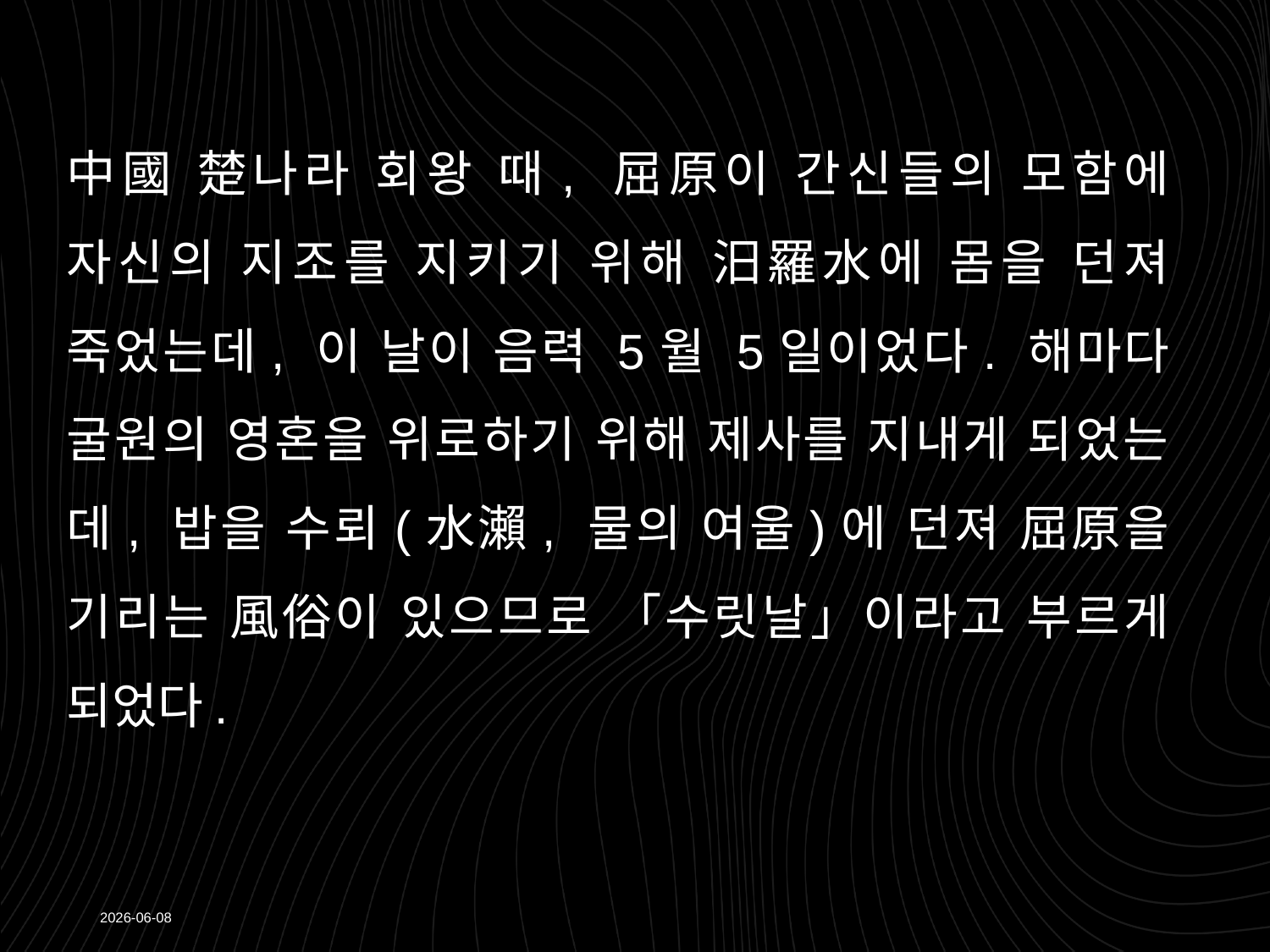

中國 楚나라 회왕 때, 屈原이 간신들의 모함에 자신의 지조를 지키기 위해 汨羅水에 몸을 던져 죽었는데, 이 날이 음력 5월 5일이었다. 해마다 굴원의 영혼을 위로하기 위해 제사를 지내게 되었는데, 밥을 수뢰(水瀨, 물의 여울)에 던져 屈原을 기리는 風俗이 있으므로 「수릿날」이라고 부르게 되었다.

2026-06-08